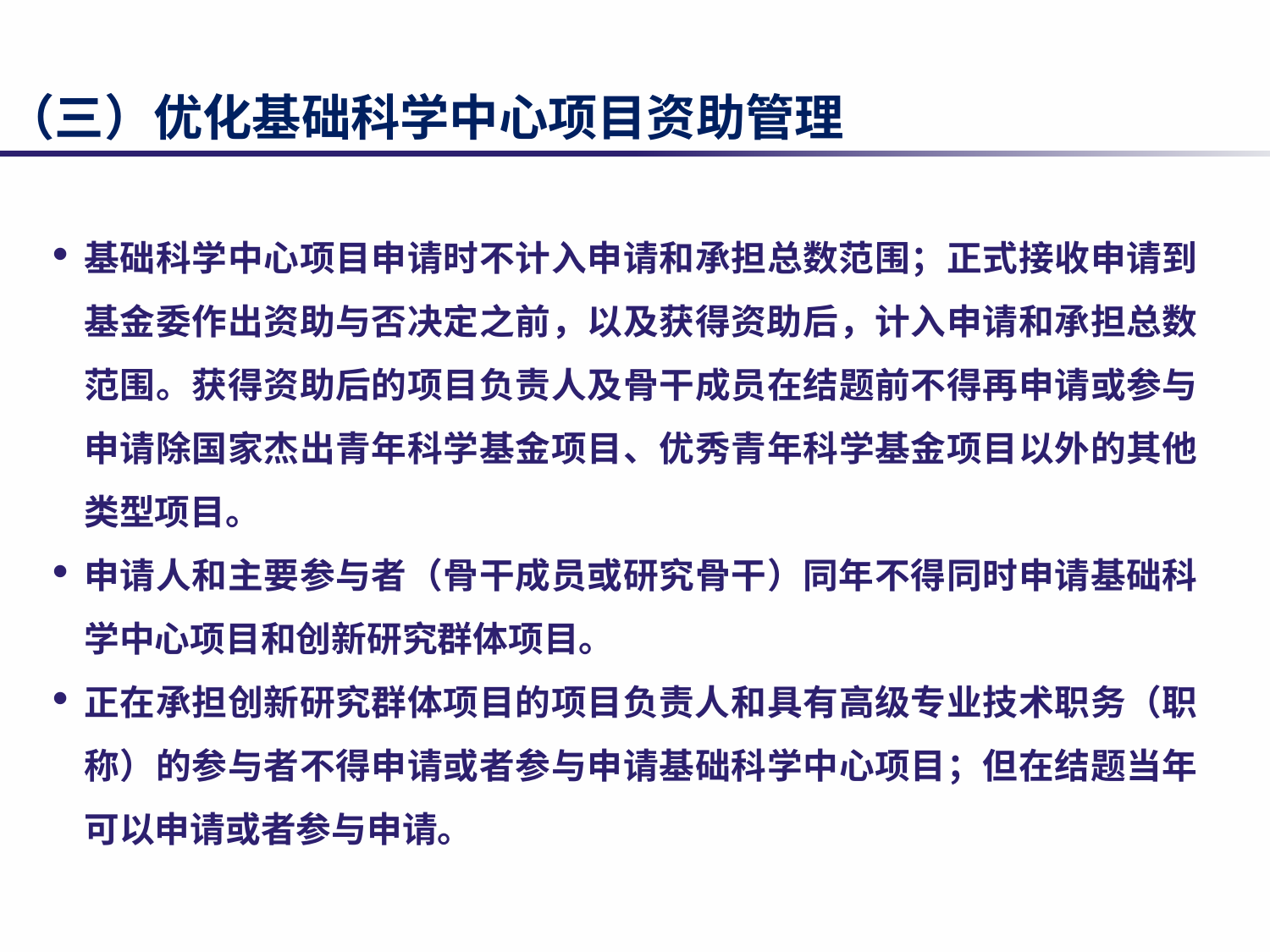

（三）优化基础科学中心项目资助管理
基础科学中心项目申请时不计入申请和承担总数范围；正式接收申请到基金委作出资助与否决定之前，以及获得资助后，计入申请和承担总数范围。获得资助后的项目负责人及骨干成员在结题前不得再申请或参与申请除国家杰出青年科学基金项目、优秀青年科学基金项目以外的其他类型项目。
申请人和主要参与者（骨干成员或研究骨干）同年不得同时申请基础科学中心项目和创新研究群体项目。
正在承担创新研究群体项目的项目负责人和具有高级专业技术职务（职称）的参与者不得申请或者参与申请基础科学中心项目；但在结题当年可以申请或者参与申请。